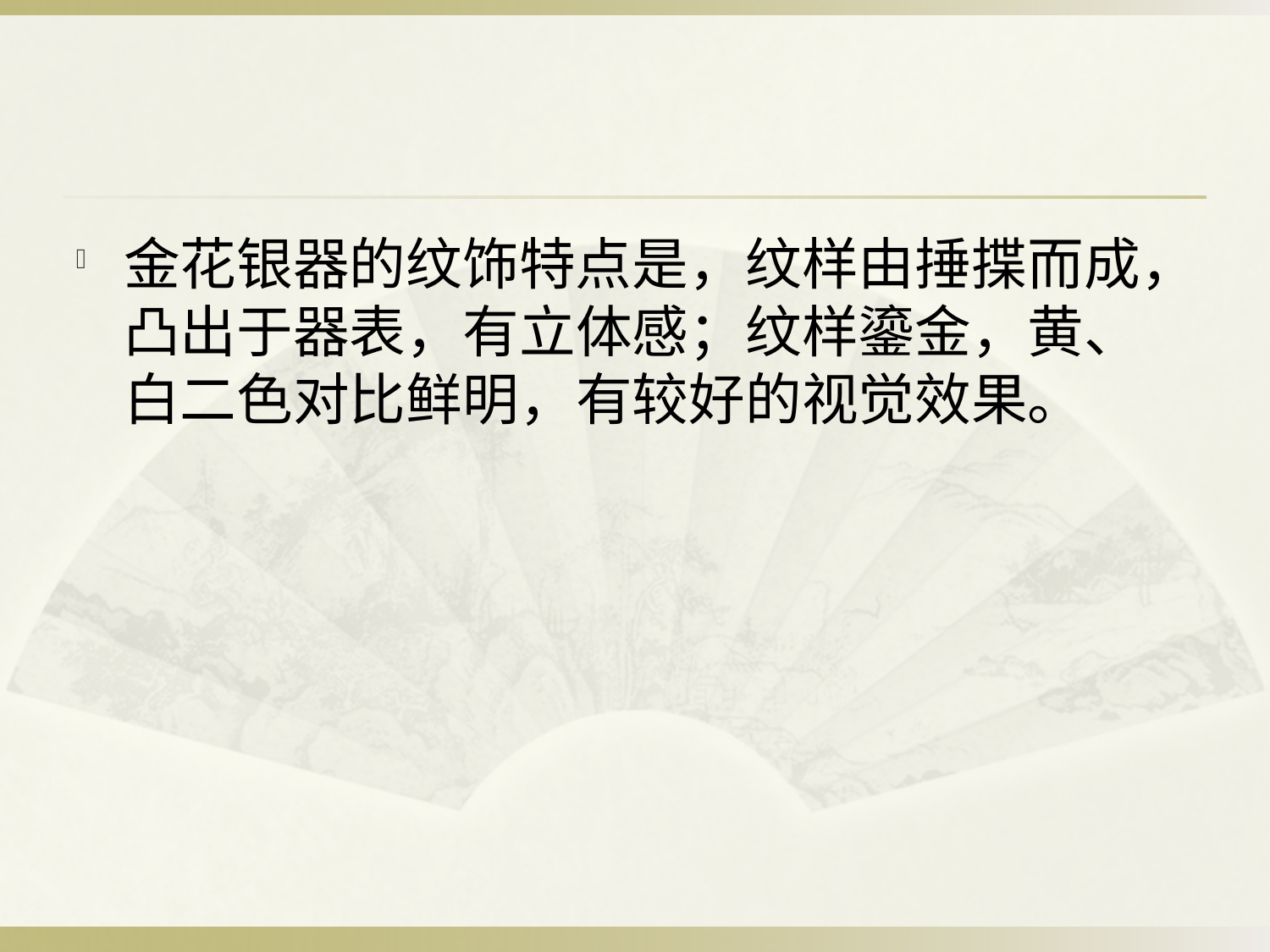

#
金花银器的纹饰特点是，纹样由捶揲而成，凸出于器表，有立体感；纹样鎏金，黄、白二色对比鲜明，有较好的视觉效果。